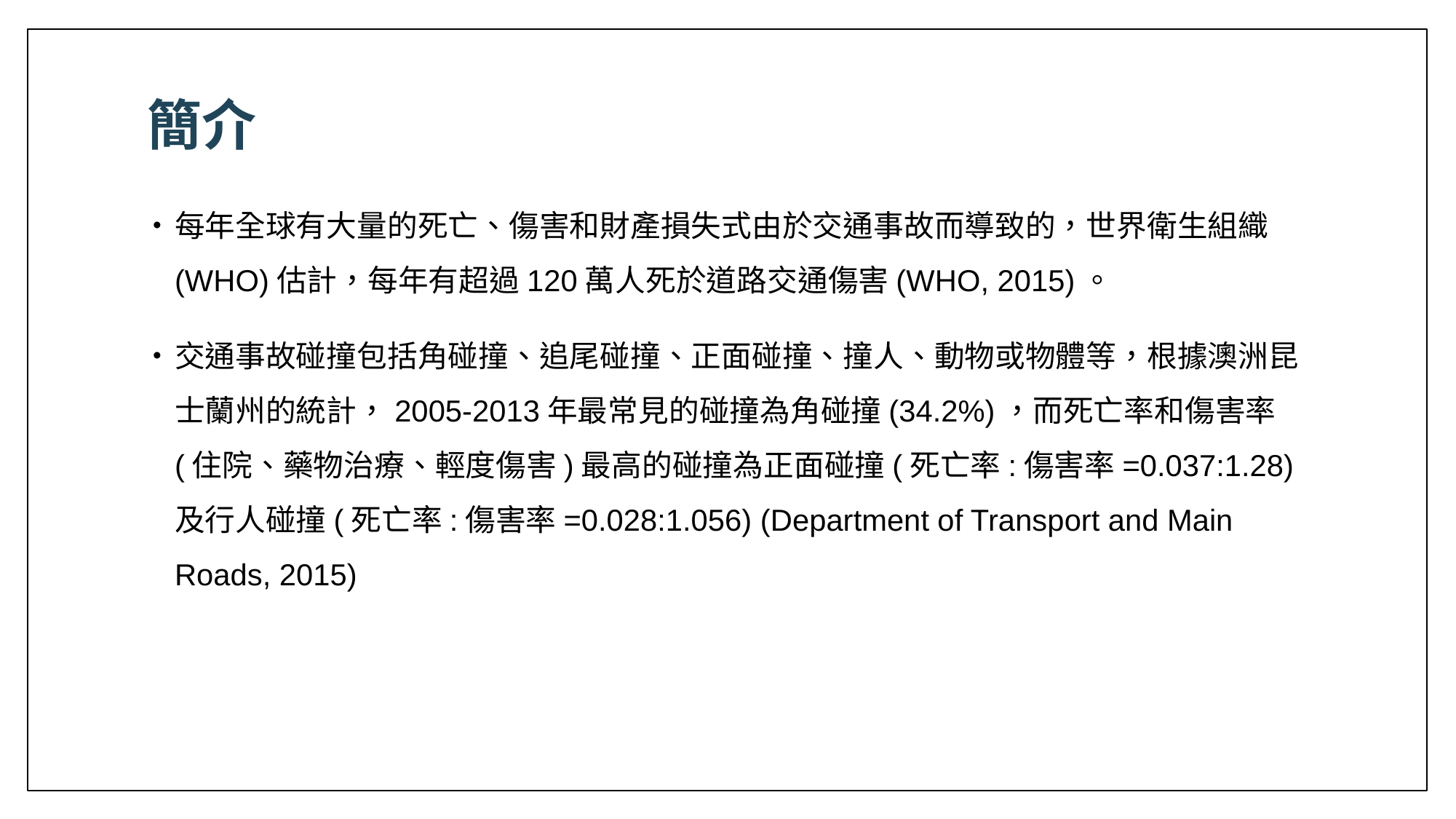

# 簡介
每年全球有大量的死亡、傷害和財產損失式由於交通事故而導致的，世界衛生組織(WHO)估計，每年有超過120萬人死於道路交通傷害(WHO, 2015)。
交通事故碰撞包括角碰撞、追尾碰撞、正面碰撞、撞人、動物或物體等，根據澳洲昆士蘭州的統計，2005-2013年最常見的碰撞為角碰撞(34.2%)，而死亡率和傷害率(住院、藥物治療、輕度傷害)最高的碰撞為正面碰撞(死亡率:傷害率=0.037:1.28)及行人碰撞(死亡率:傷害率=0.028:1.056) (Department of Transport and Main Roads, 2015)